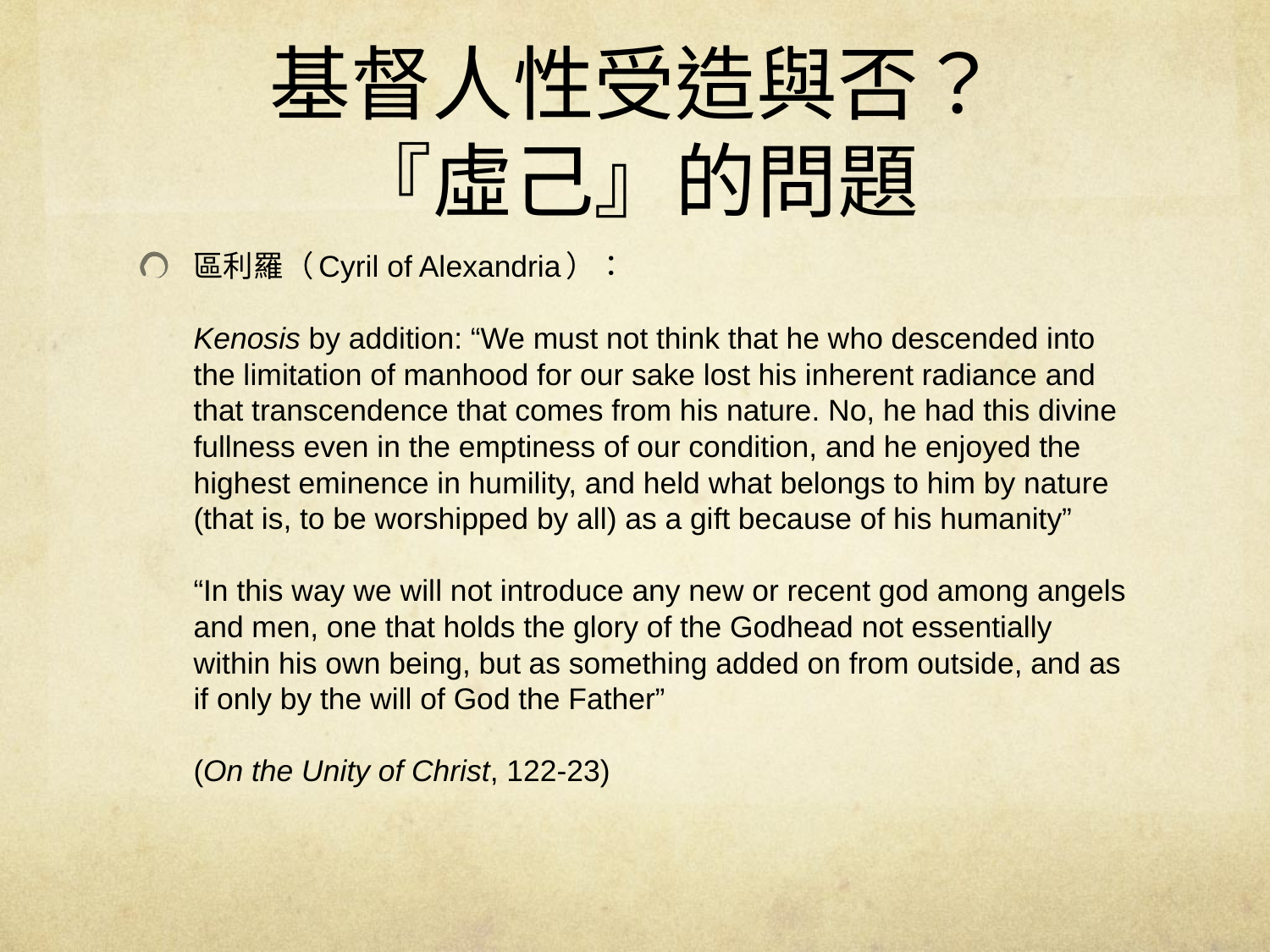

# 基督人性受造與否？ 『虛己』的問題
區利羅（Cyril of Alexandria）：
Kenosis by addition: “We must not think that he who descended into the limitation of manhood for our sake lost his inherent radiance and that transcendence that comes from his nature. No, he had this divine fullness even in the emptiness of our condition, and he enjoyed the highest eminence in humility, and held what belongs to him by nature (that is, to be worshipped by all) as a gift because of his humanity”
“In this way we will not introduce any new or recent god among angels and men, one that holds the glory of the Godhead not essentially within his own being, but as something added on from outside, and as if only by the will of God the Father”
(On the Unity of Christ, 122-23)